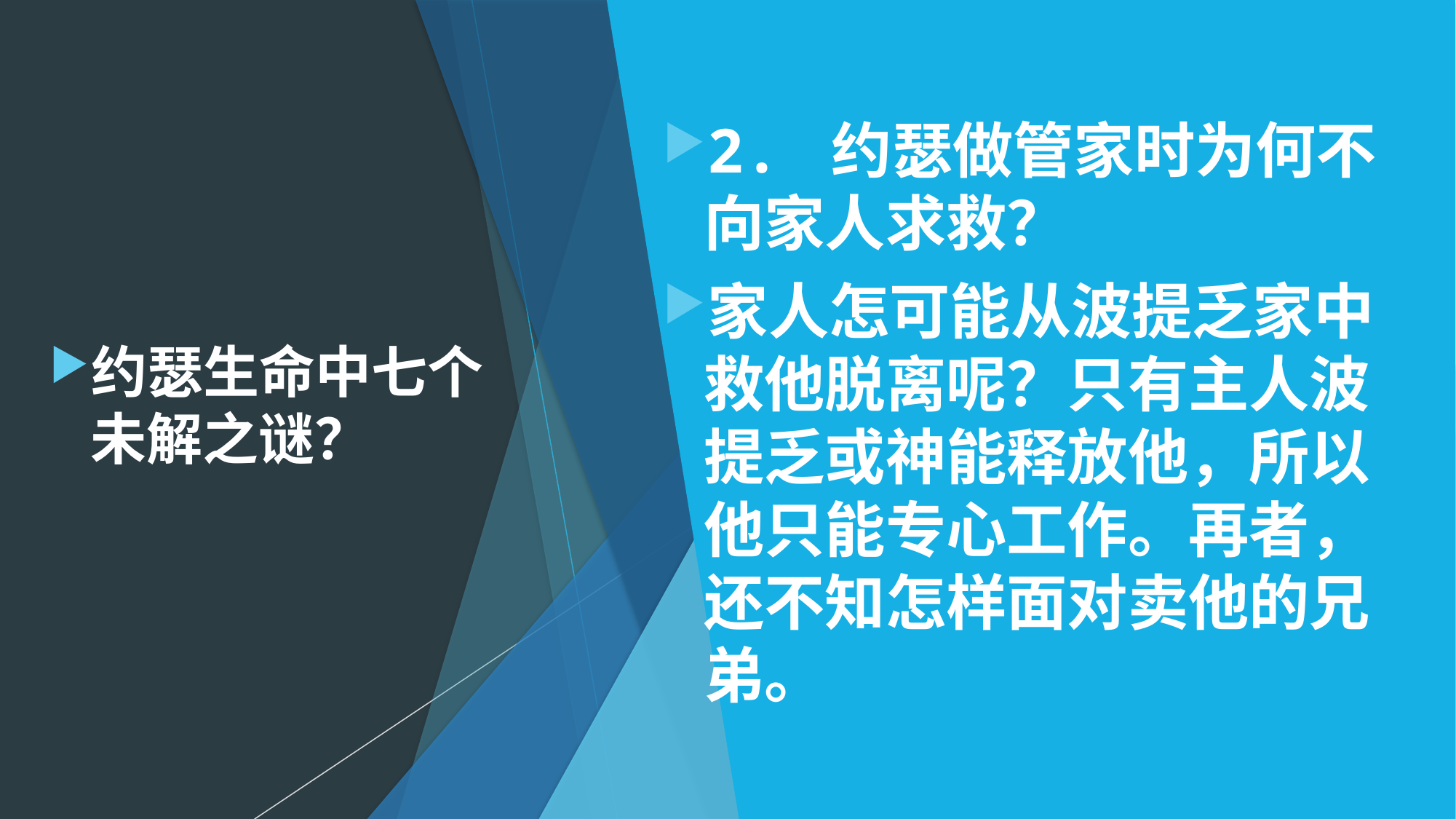

2. 约瑟做管家时为何不向家人求救？
家人怎可能从波提乏家中救他脱离呢？只有主人波提乏或神能释放他，所以他只能专心工作。再者，还不知怎样面对卖他的兄弟。
# 约瑟生命中七个未解之谜？